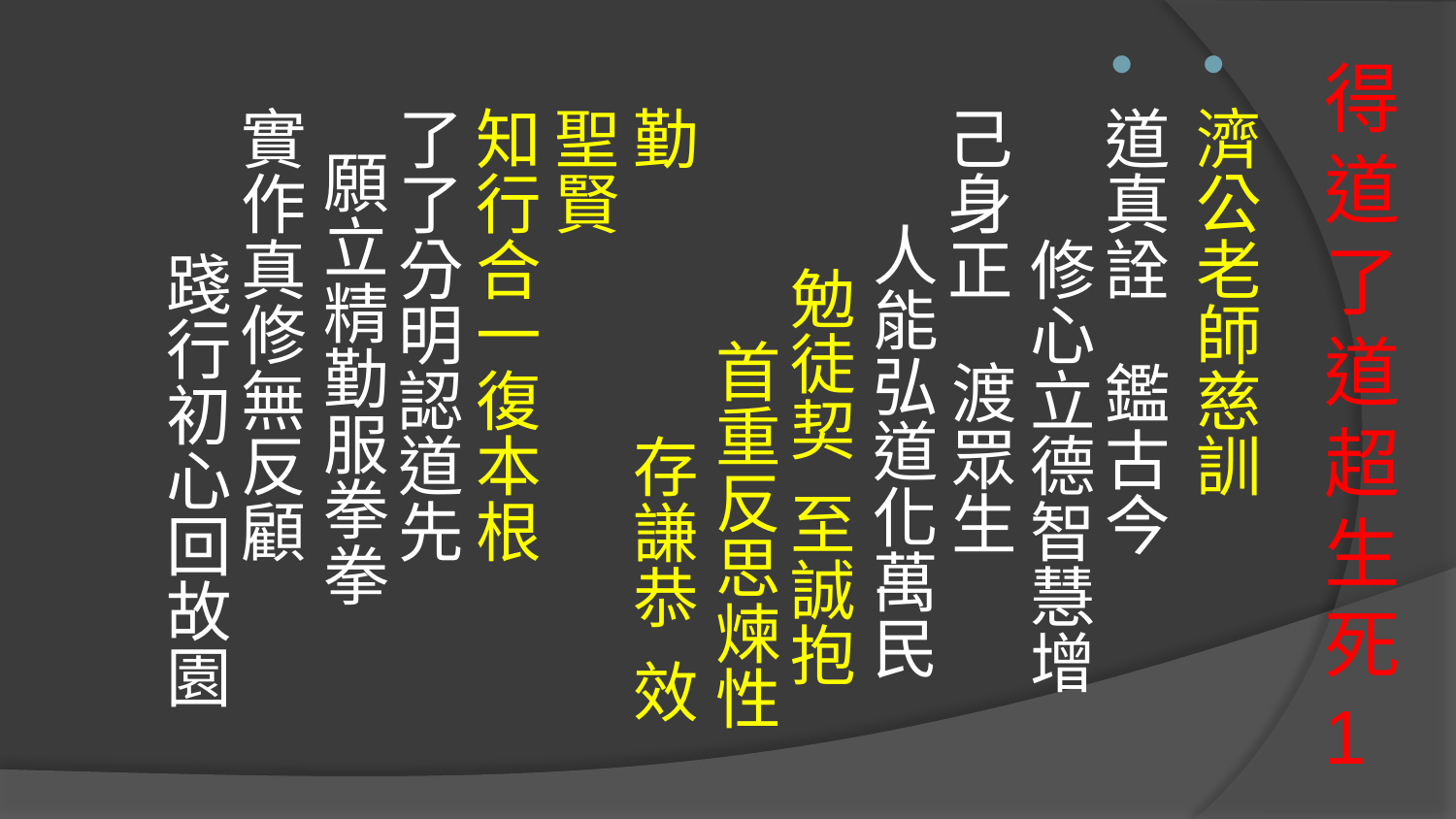

濟公老師慈訓
道真詮    鑑古今　                    修心立德智慧增
己身正    渡眾生　                   人能弘道化萬民                  勉徒契  至誠抱　                  首重反思煉性勤                  存謙恭  效聖賢　                            知行合一復本根
了了分明認道先　             願立精勤服拳拳
實作真修無反顧　                    踐行初心回故園
# 得道了道超生死1